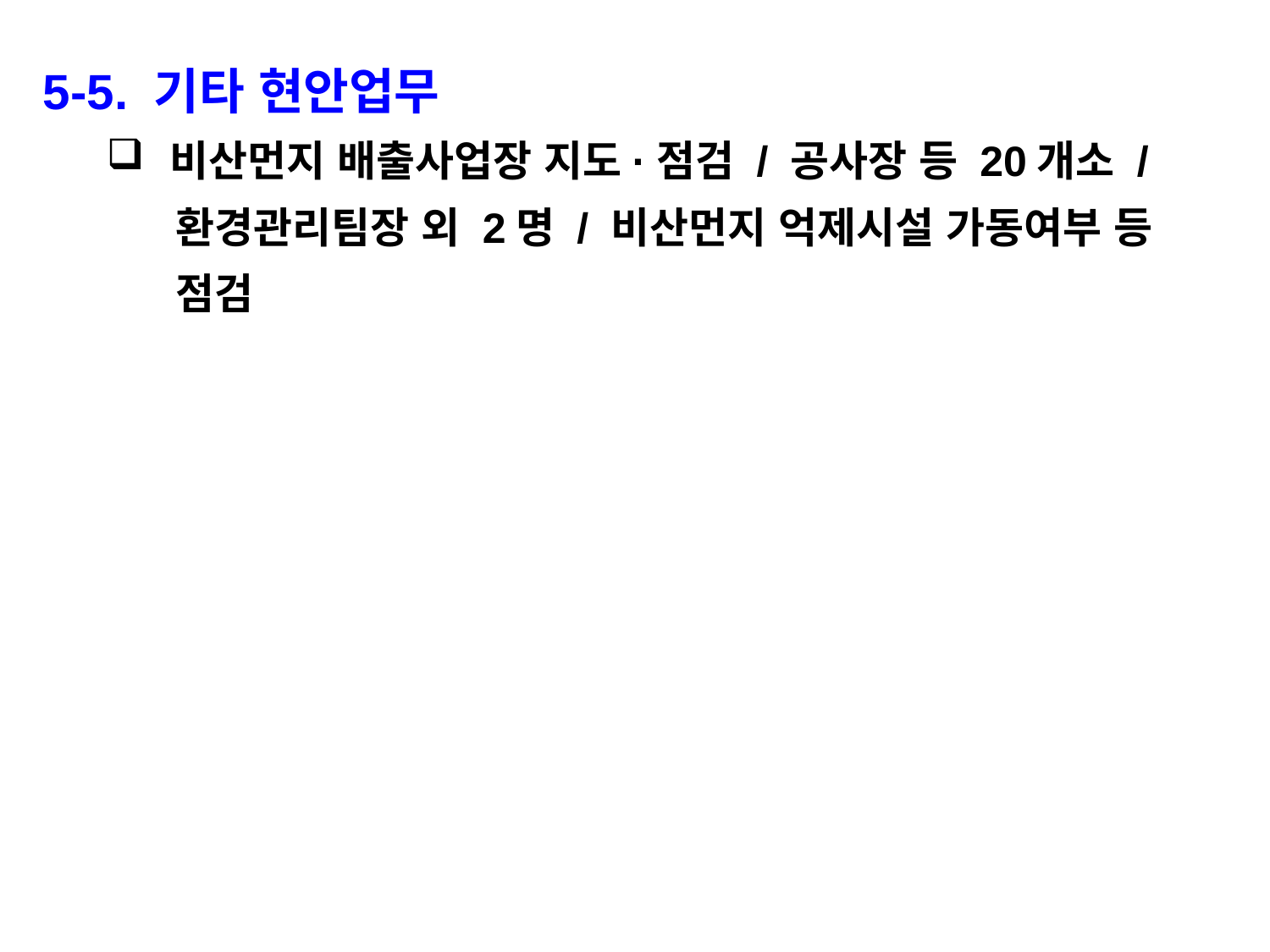

5-5. 기타 현안업무
비산먼지 배출사업장 지도·점검 / 공사장 등 20개소 /
     환경관리팀장 외 2명 / 비산먼지 억제시설 가동여부 등
     점검